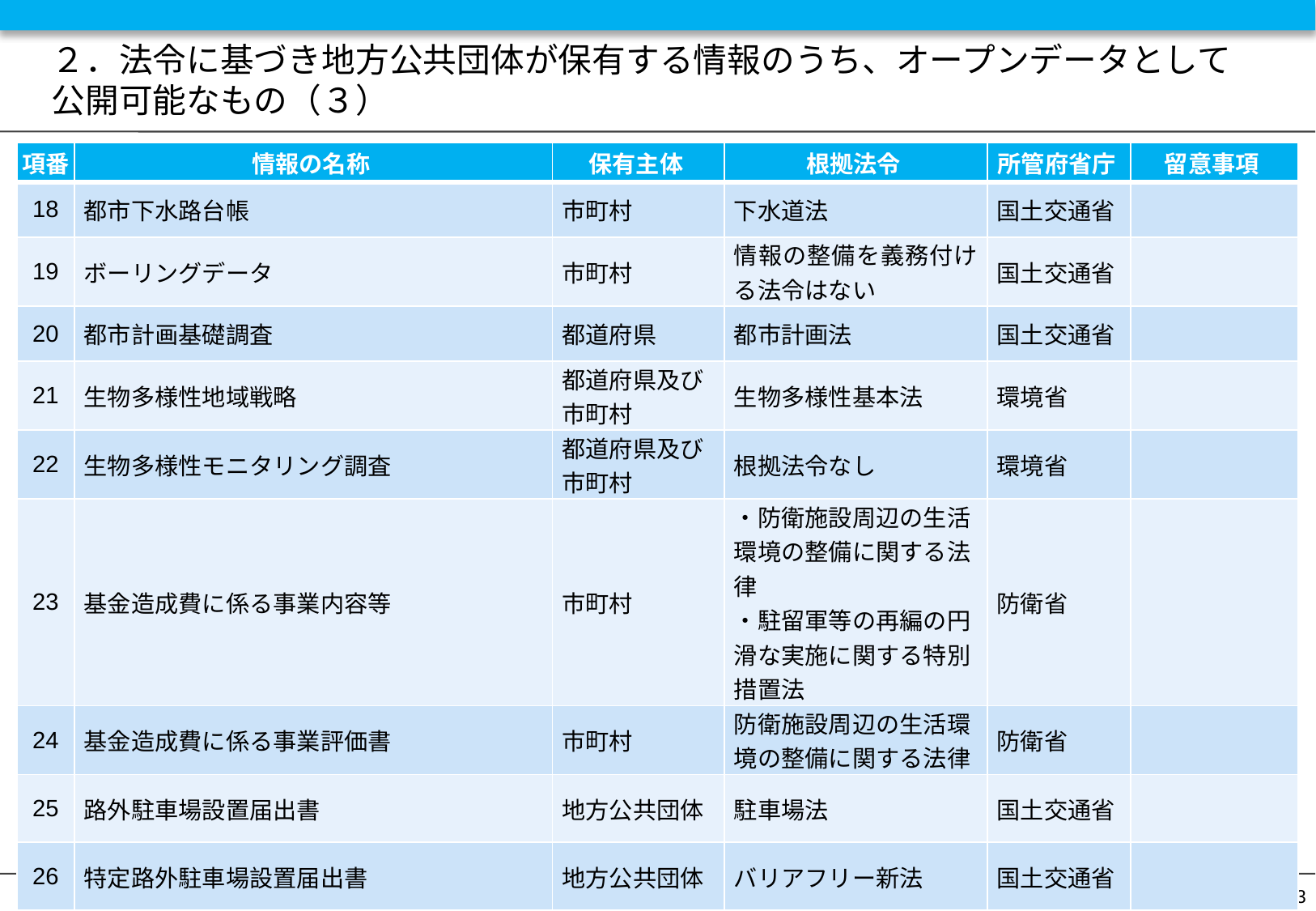

# ２．法令に基づき地方公共団体が保有する情報のうち、オープンデータとして公開可能なもの（３）
| 項番 | 情報の名称 | 保有主体 | 根拠法令 | 所管府省庁 | 留意事項 |
| --- | --- | --- | --- | --- | --- |
| 18 | 都市下水路台帳 | 市町村 | 下水道法 | 国土交通省 |  |
| 19 | ボーリングデータ | 市町村 | 情報の整備を義務付ける法令はない | 国土交通省 |  |
| 20 | 都市計画基礎調査 | 都道府県 | 都市計画法 | 国土交通省 |  |
| 21 | 生物多様性地域戦略 | 都道府県及び市町村 | 生物多様性基本法 | 環境省 |  |
| 22 | 生物多様性モニタリング調査 | 都道府県及び市町村 | 根拠法令なし | 環境省 |  |
| 23 | 基金造成費に係る事業内容等 | 市町村 | ・防衛施設周辺の生活環境の整備に関する法律 ・駐留軍等の再編の円滑な実施に関する特別措置法 | 防衛省 |  |
| 24 | 基金造成費に係る事業評価書 | 市町村 | 防衛施設周辺の生活環境の整備に関する法律 | 防衛省 |  |
| 25 | 路外駐車場設置届出書 | 地方公共団体 | 駐車場法 | 国土交通省 |  |
| 26 | 特定路外駐車場設置届出書 | 地方公共団体 | バリアフリー新法 | 国土交通省 |  |
83